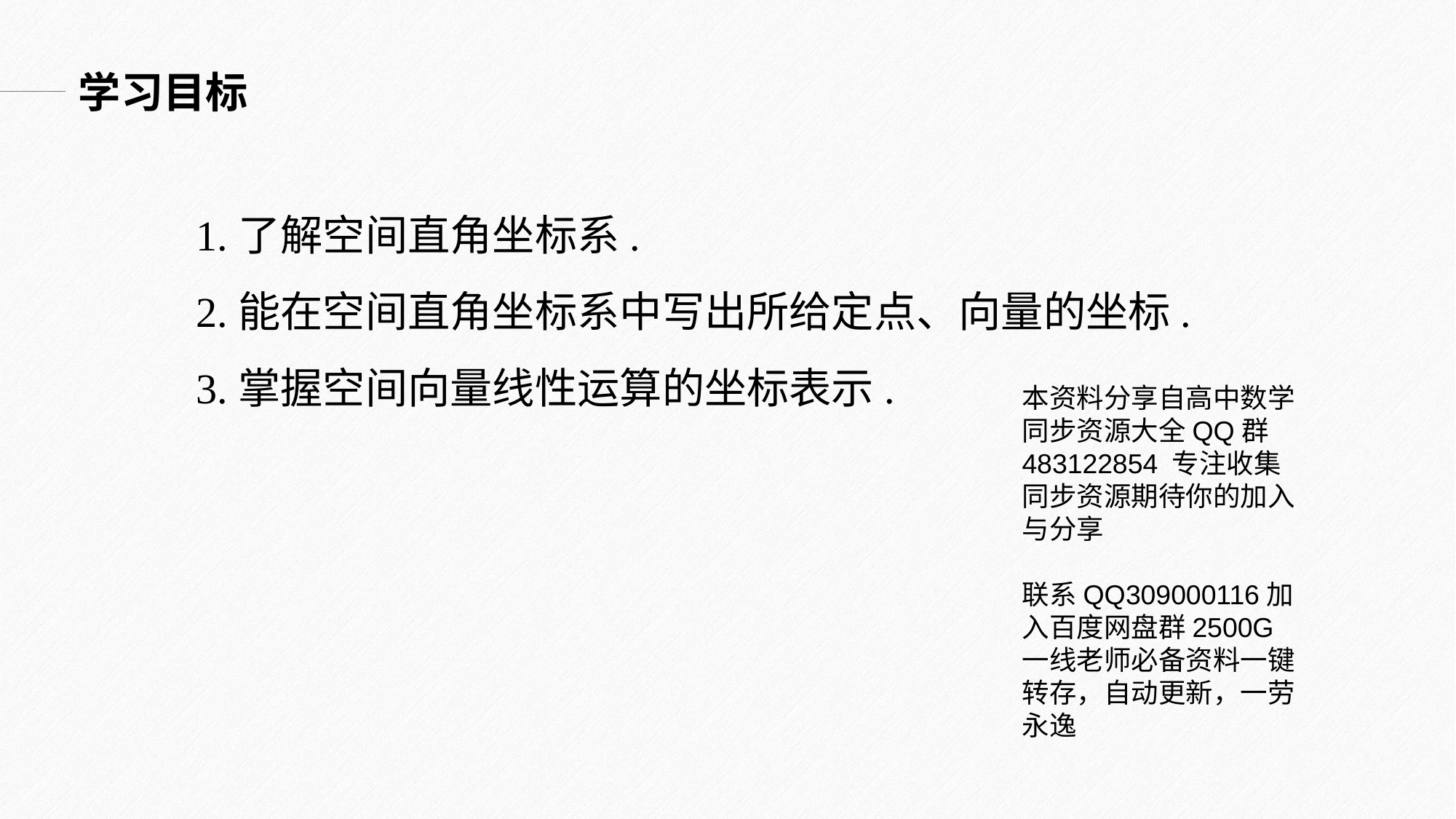

学习目标
1.了解空间直角坐标系.
2.能在空间直角坐标系中写出所给定点、向量的坐标.
3.掌握空间向量线性运算的坐标表示.
本资料分享自高中数学同步资源大全QQ群483122854 专注收集同步资源期待你的加入与分享

联系QQ309000116加入百度网盘群2500G一线老师必备资料一键转存，自动更新，一劳永逸